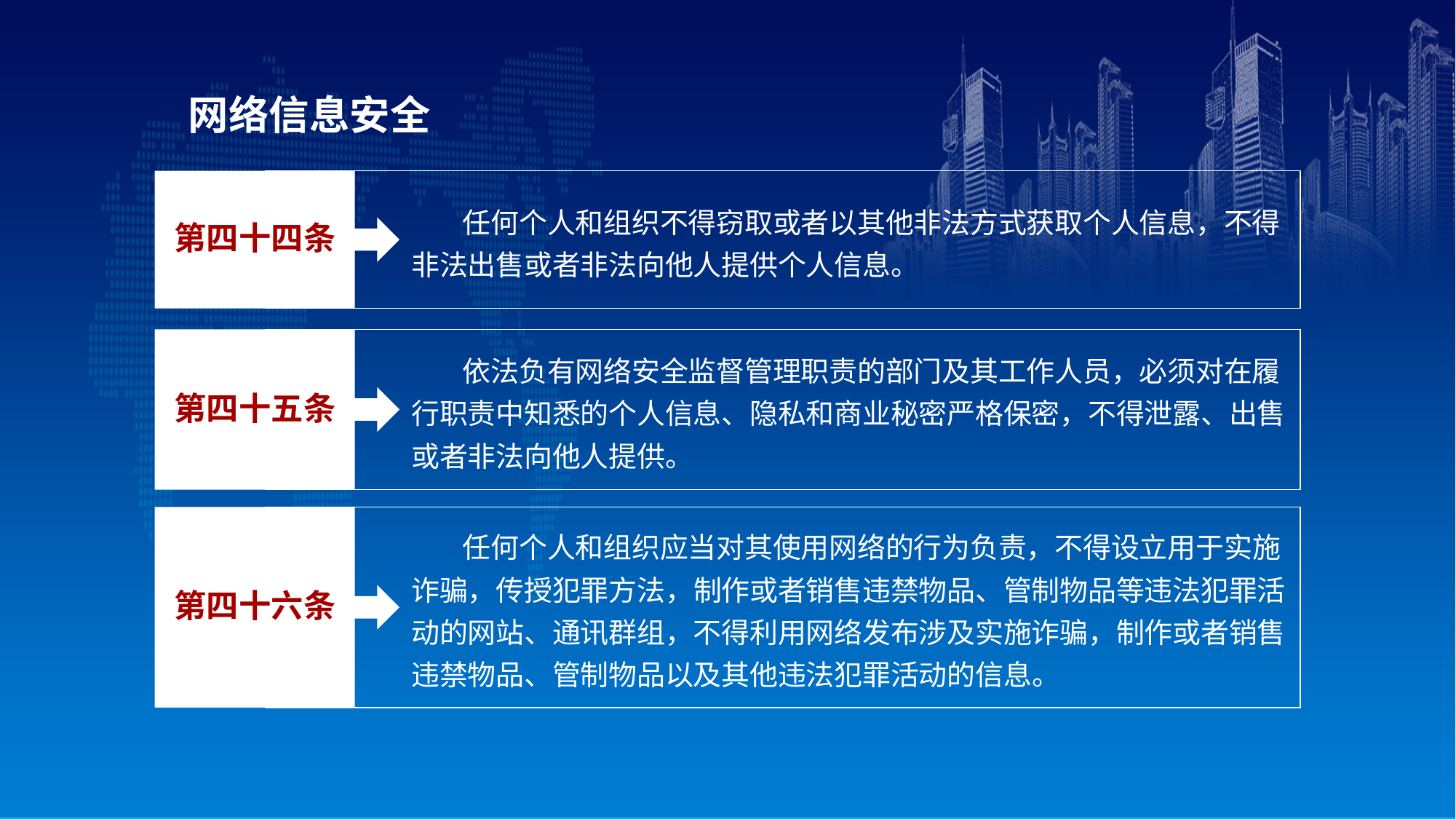

网络信息安全

       任何个人和组织不得窃取或者以其他非法方式获取个人信息，不得非法出售或者非法向他人提供个人信息。
第四十四条

       依法负有网络安全监督管理职责的部门及其工作人员，必须对在履行职责中知悉的个人信息、隐私和商业秘密严格保密，不得泄露、出售或者非法向他人提供。
第四十五条

       任何个人和组织应当对其使用网络的行为负责，不得设立用于实施诈骗，传授犯罪方法，制作或者销售违禁物品、管制物品等违法犯罪活动的网站、通讯群组，不得利用网络发布涉及实施诈骗，制作或者销售违禁物品、管制物品以及其他违法犯罪活动的信息。
第四十六条